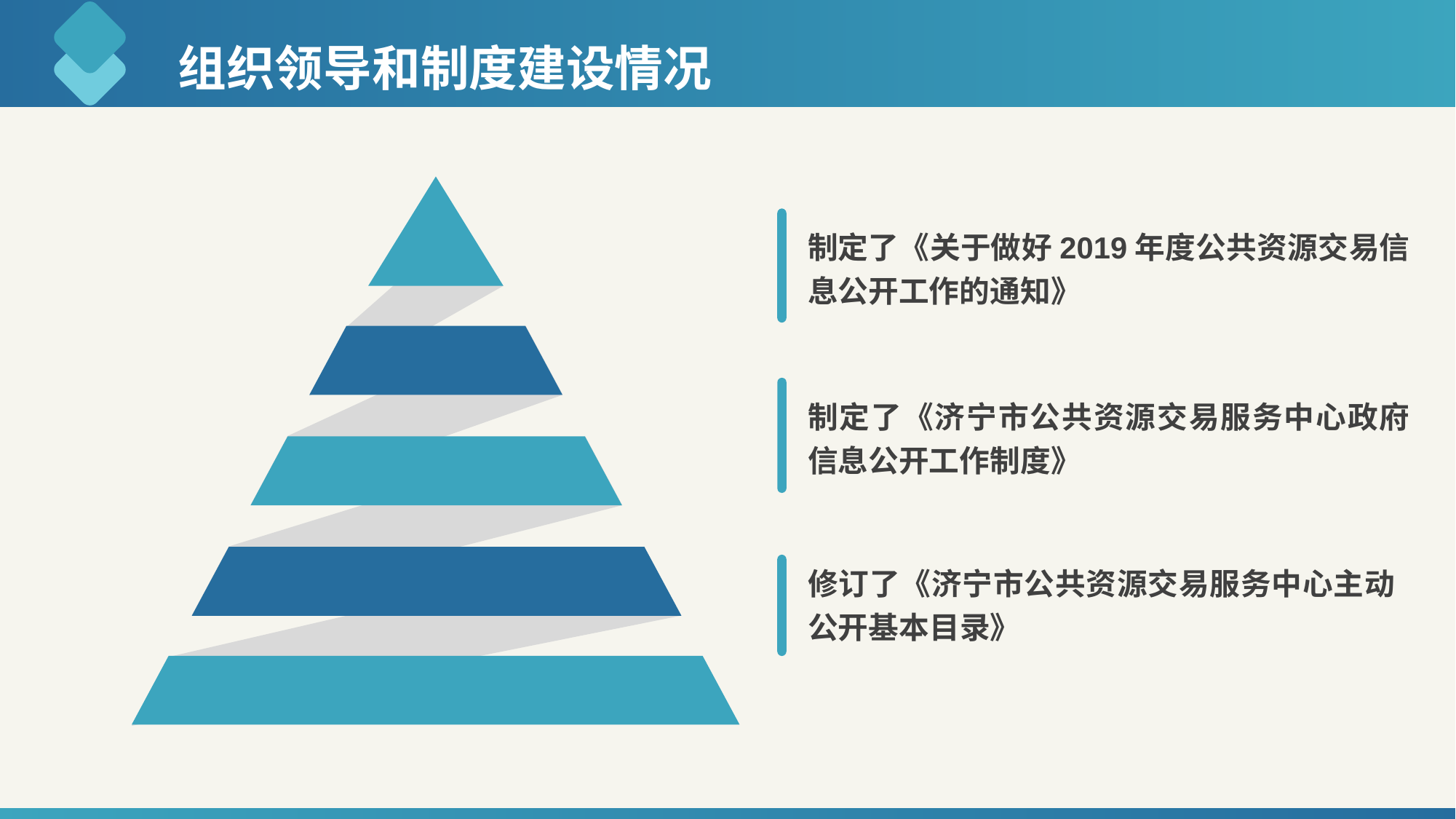

# 组织领导和制度建设情况

制定了《关于做好2019年度公共资源交易信息公开工作的通知》

制定了《济宁市公共资源交易服务中心政府信息公开工作制度》

修订了《济宁市公共资源交易服务中心主动公开基本目录》